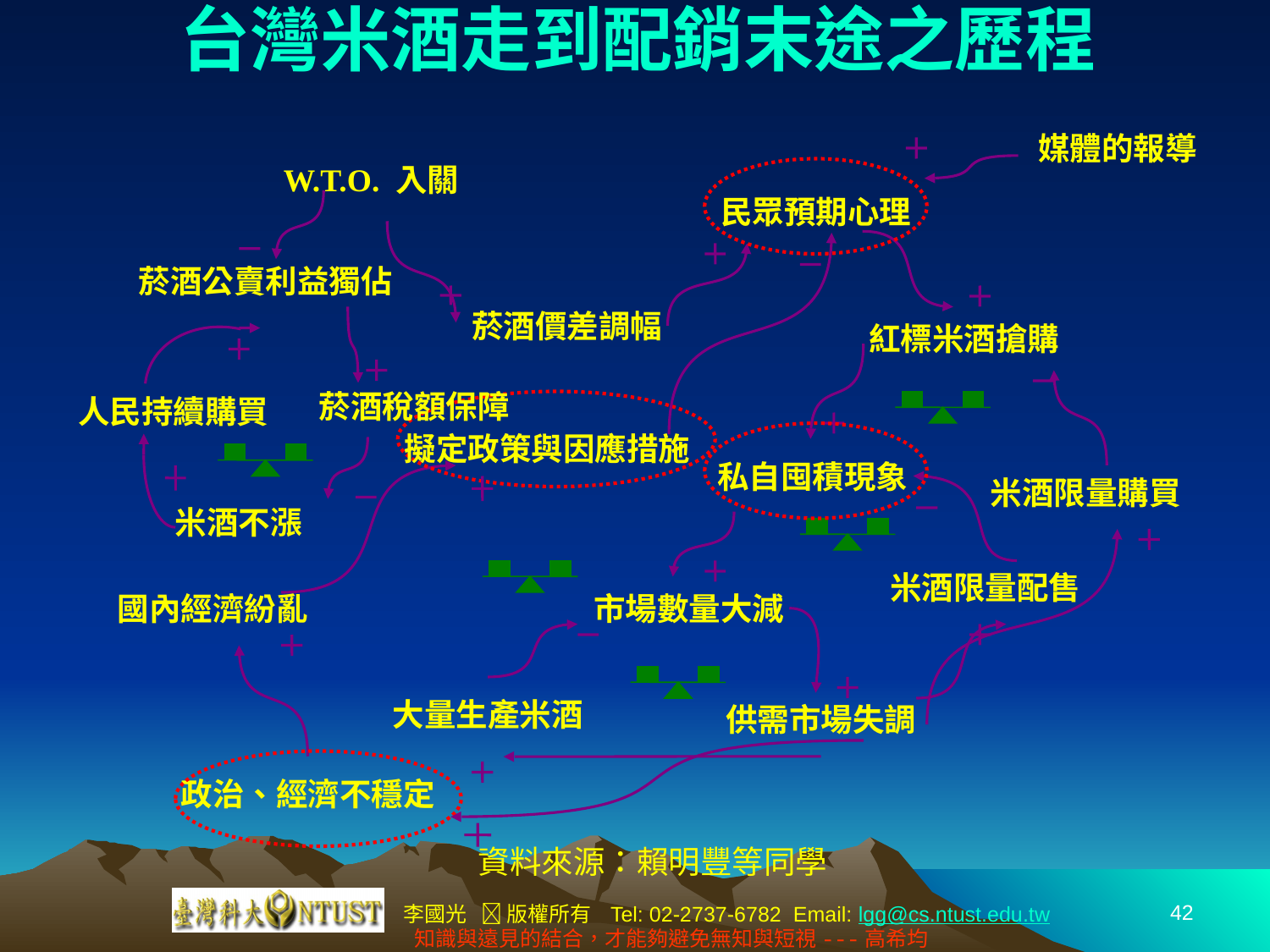

# 台灣米酒走到配銷末途之歷程

媒體的報導

W.T.O. 入關

民眾預期心理

擬定政策與因應措施

菸酒公賣利益獨佔

菸酒價差調幅

紅標米酒搶購

菸酒稅額保障

人民持續購買

私自囤積現象

米酒不漲

米酒限量購買
國內經濟紛亂

米酒限量配售

市場數量大減
大量生產米酒

政治、經濟不穩定

供需市場失調

資料來源：賴明豐等同學
42